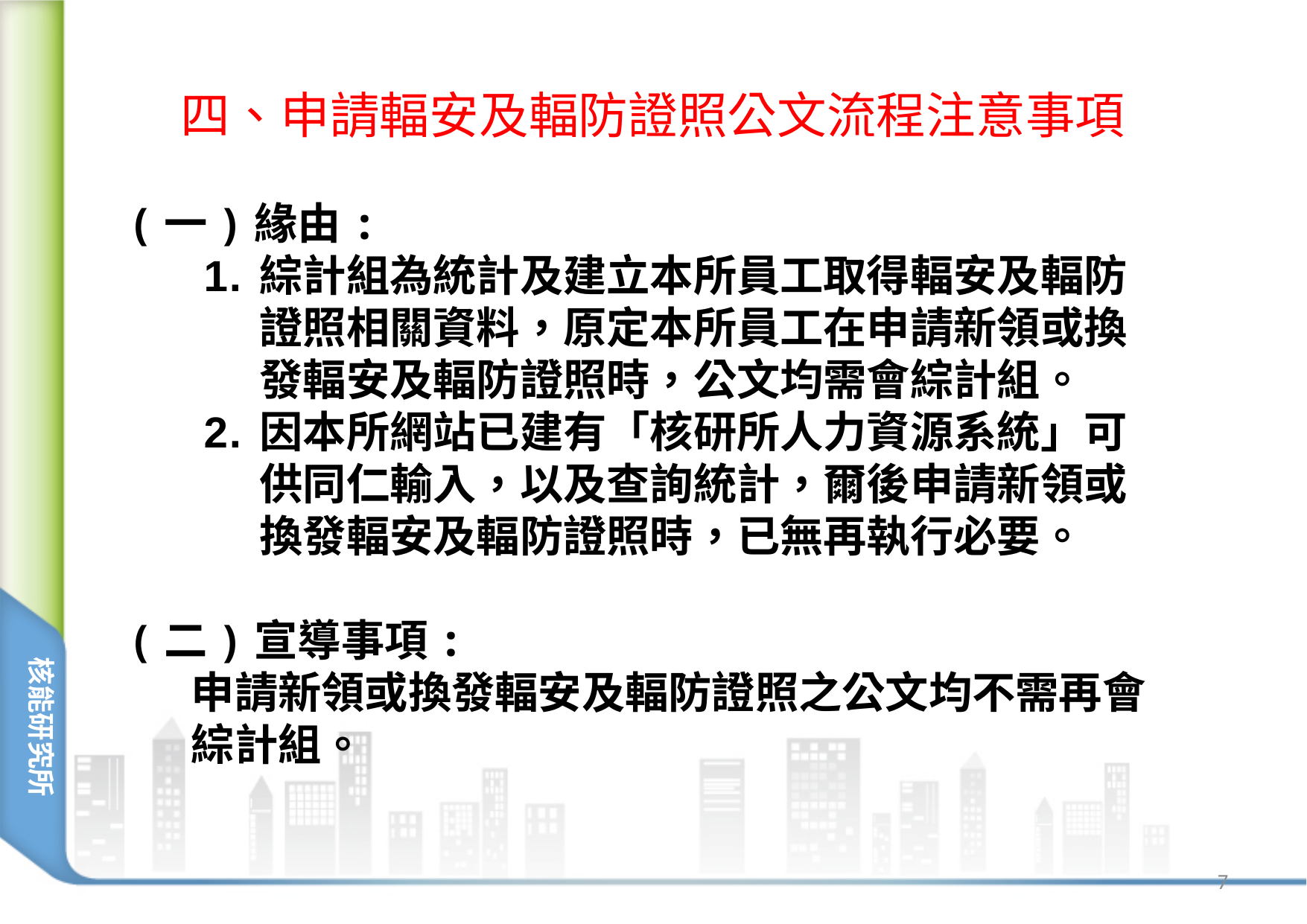

# 四、申請輻安及輻防證照公文流程注意事項
(一)緣由:
綜計組為統計及建立本所員工取得輻安及輻防證照相關資料，原定本所員工在申請新領或換發輻安及輻防證照時，公文均需會綜計組。
因本所網站已建有「核研所人力資源系統」可供同仁輸入，以及查詢統計，爾後申請新領或換發輻安及輻防證照時，已無再執行必要。

(二)宣導事項:
申請新領或換發輻安及輻防證照之公文均不需再會綜計組。
7